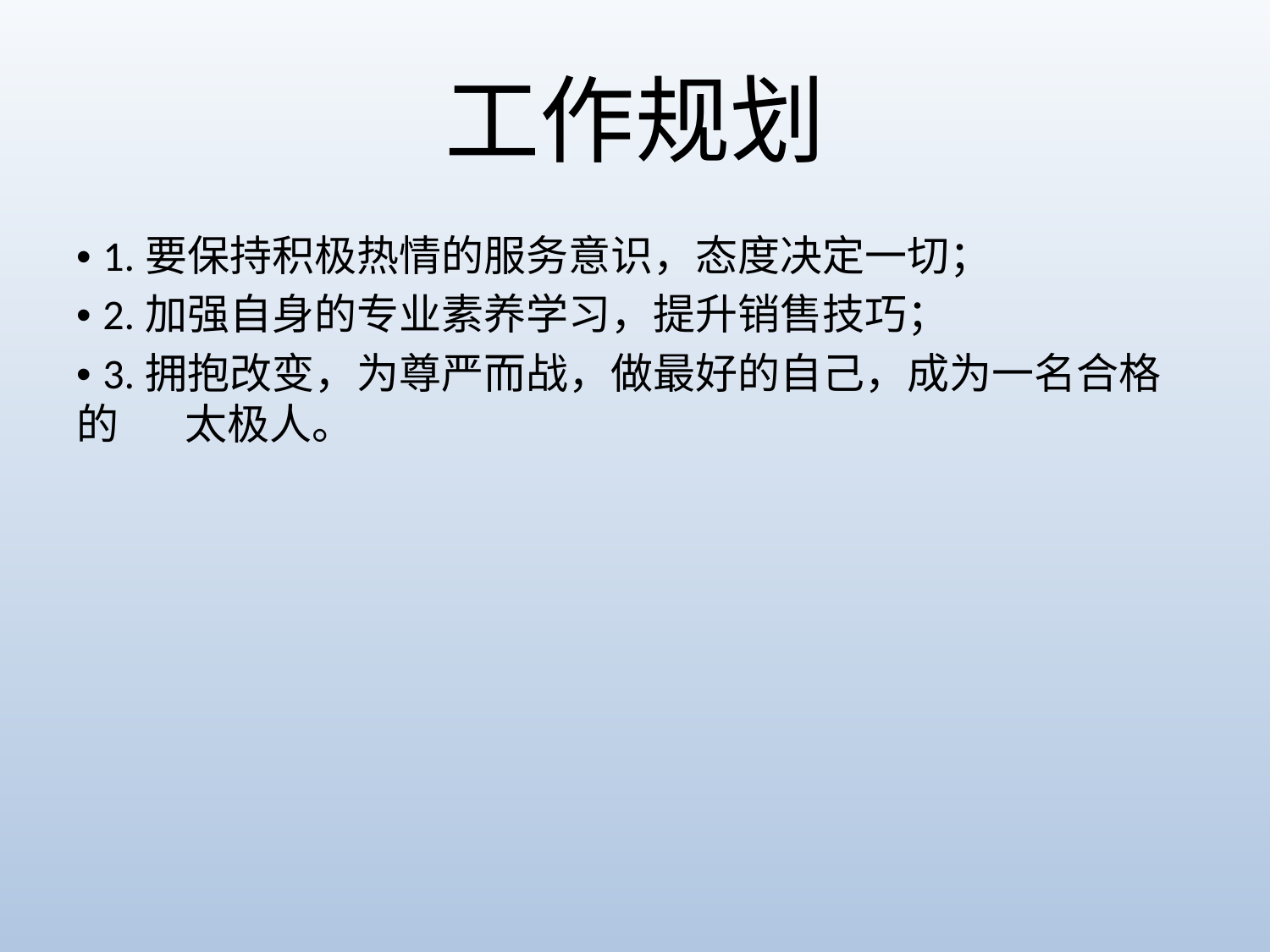

# 工作规划
• 1.要保持积极热情的服务意识，态度决定一切；
• 2.加强自身的专业素养学习，提升销售技巧；
• 3.拥抱改变，为尊严而战，做最好的自己，成为一名合格的       太极人。